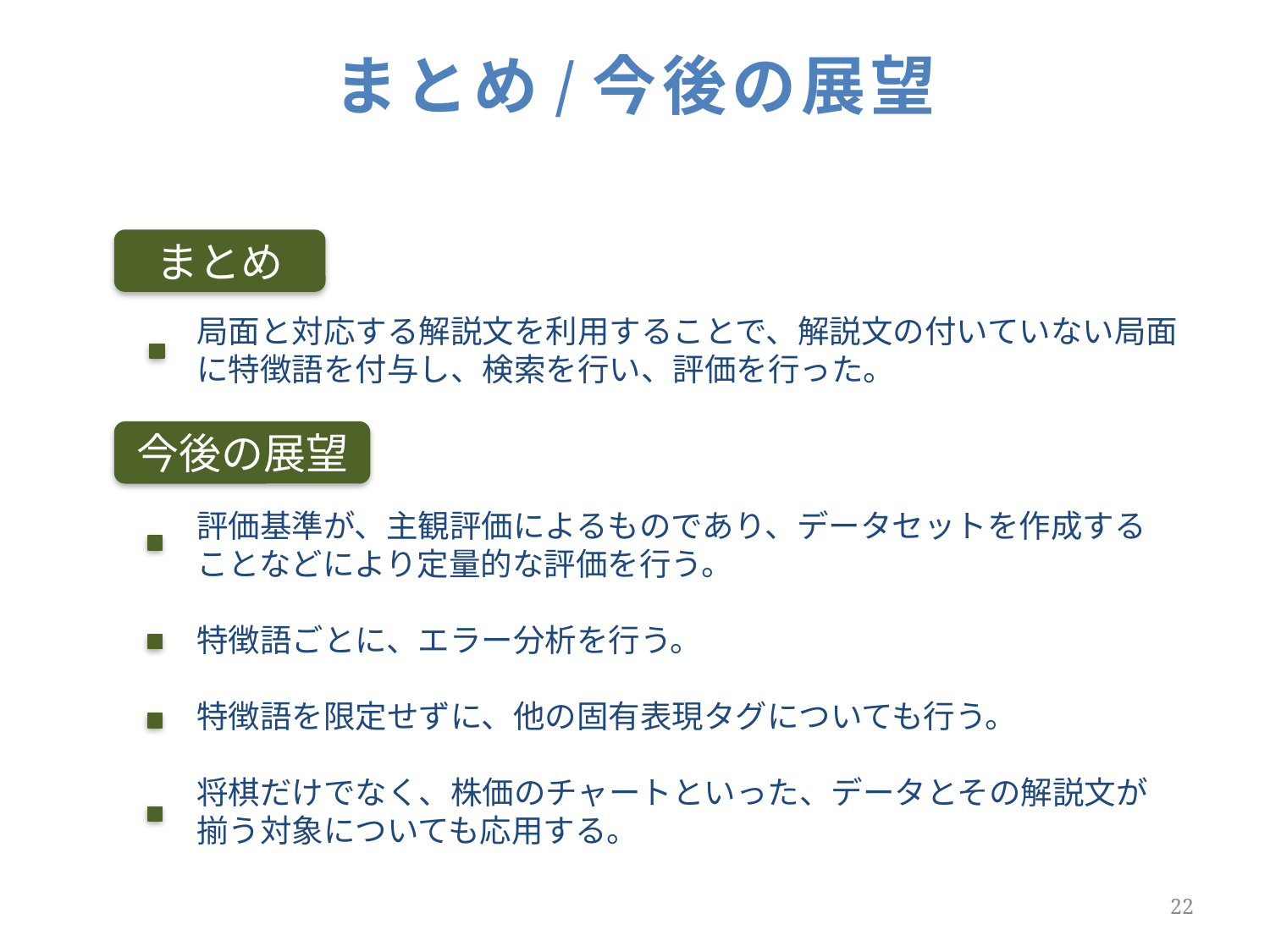

# まとめ/今後の展望
まとめ

局面と対応する解説文を利用することで、解説文の付いていない局面に特徴語を付与し、検索を行い、評価を行った。

評価基準が、主観評価によるものであり、データセットを作成する
ことなどにより定量的な評価を行う。

特徴語ごとに、エラー分析を行う。

特徴語を限定せずに、他の固有表現タグについても行う。

将棋だけでなく、株価のチャートといった、データとその解説文が
揃う対象についても応用する。

今後の展望

22